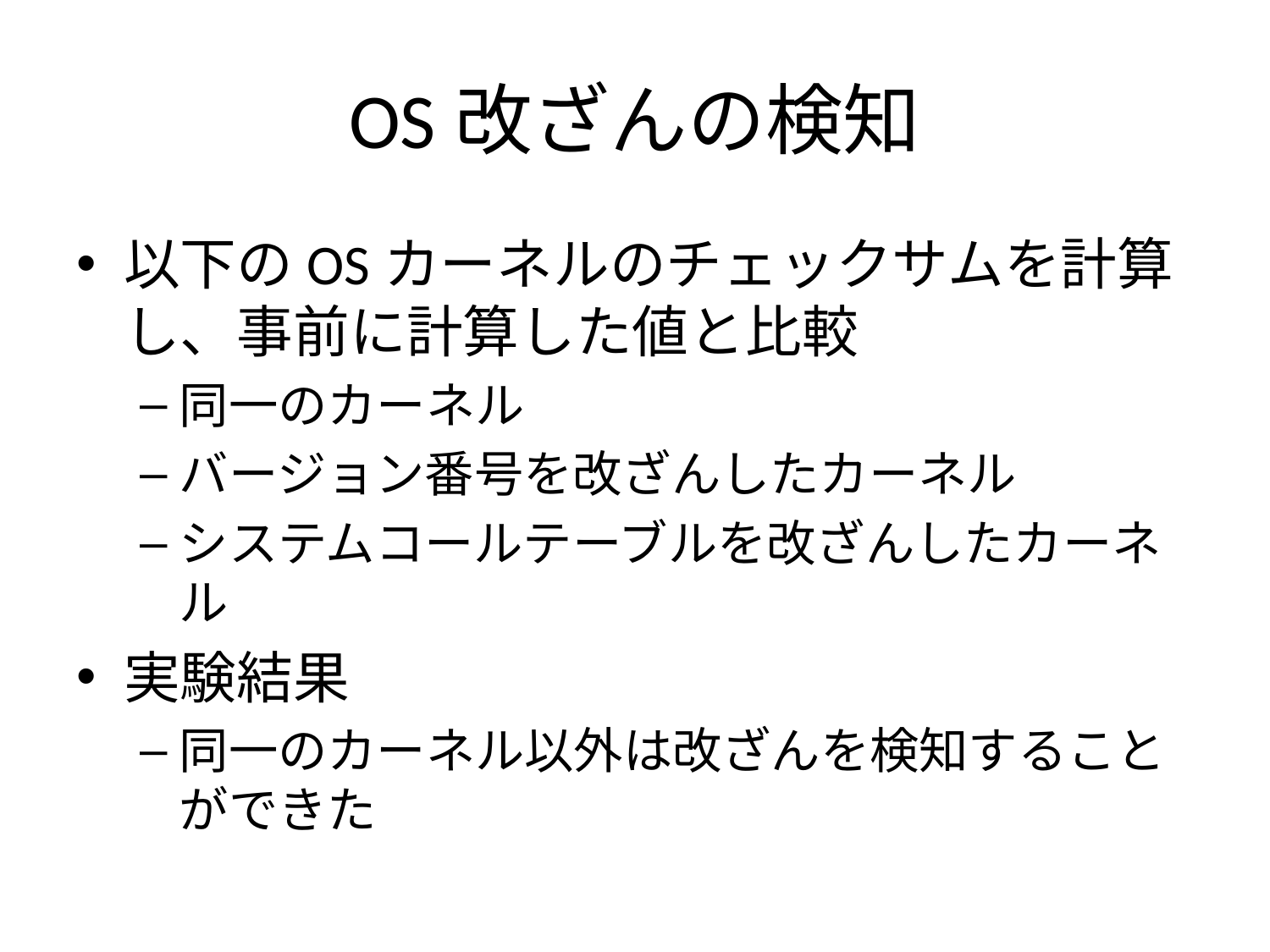

# OS改ざんの検知
以下のOSカーネルのチェックサムを計算し、事前に計算した値と比較
同一のカーネル
バージョン番号を改ざんしたカーネル
システムコールテーブルを改ざんしたカーネル
実験結果
同一のカーネル以外は改ざんを検知することができた